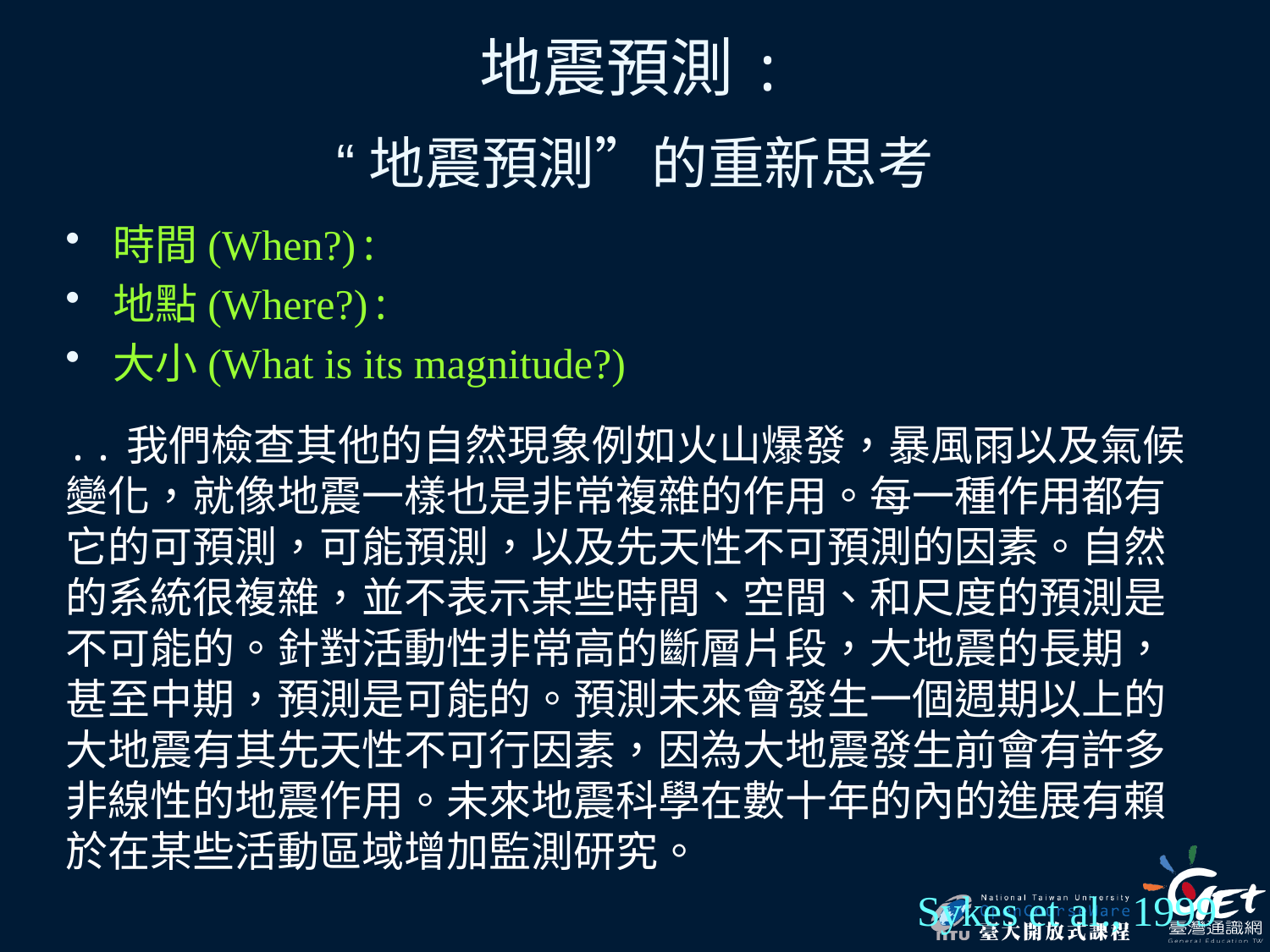

地震預測:
“地震預測”的重新思考
時間(When?):
地點(Where?):
大小(What is its magnitude?)
..我們檢查其他的自然現象例如火山爆發，暴風雨以及氣候變化，就像地震一樣也是非常複雜的作用。每一種作用都有它的可預測，可能預測，以及先天性不可預測的因素。自然的系統很複雜，並不表示某些時間、空間、和尺度的預測是不可能的。針對活動性非常高的斷層片段，大地震的長期，甚至中期，預測是可能的。預測未來會發生一個週期以上的大地震有其先天性不可行因素，因為大地震發生前會有許多非線性的地震作用。未來地震科學在數十年的內的進展有賴於在某些活動區域增加監測研究。
Sykes et al., 1999